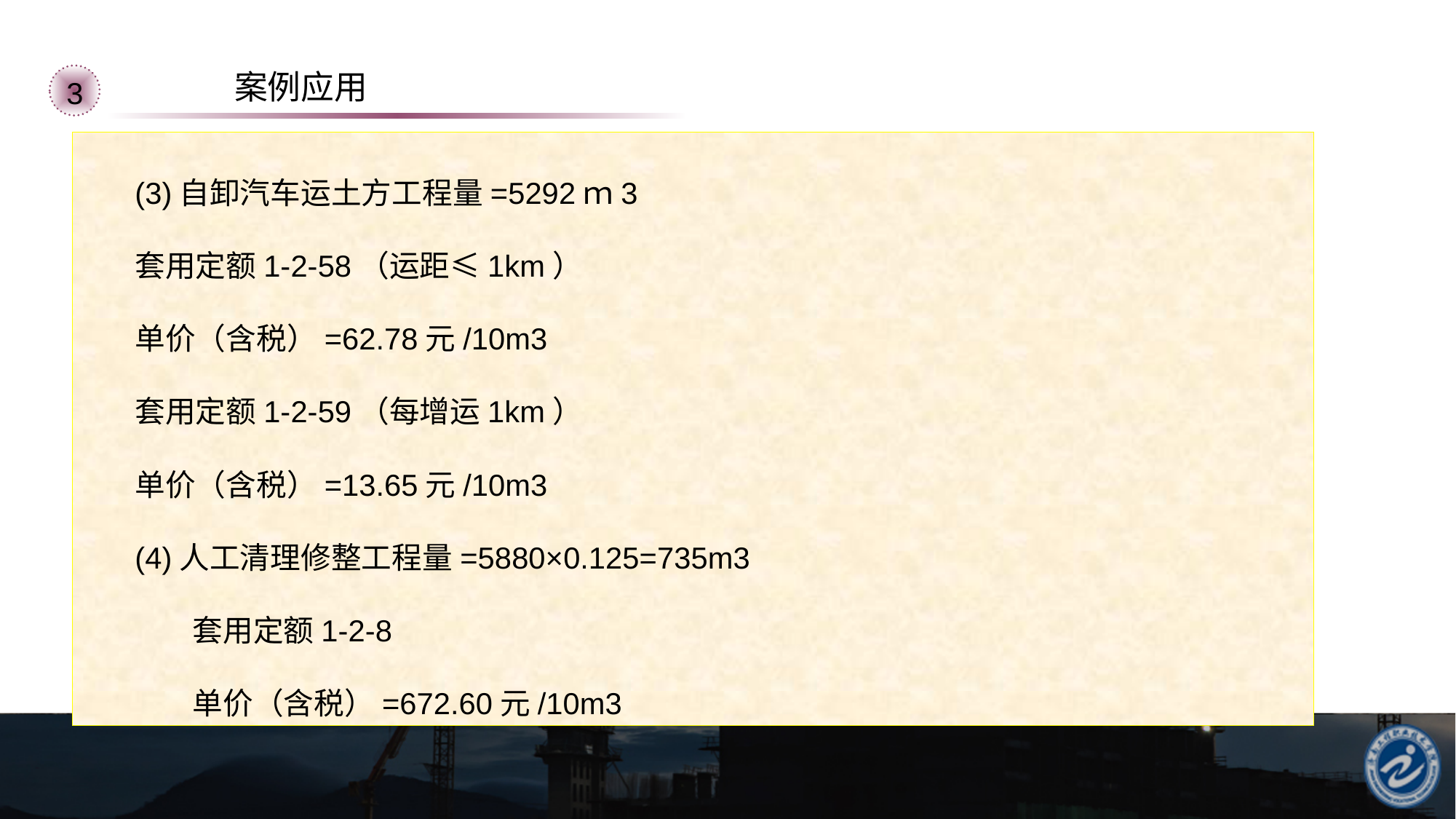

案例应用

3

(3)自卸汽车运土方工程量=5292ｍ3
套用定额1-2-58（运距≤1km）
单价（含税）=62.78元/10m3
套用定额1-2-59（每增运1km）
单价（含税）=13.65元/10m3
(4)人工清理修整工程量=5880×0.125=735m3
	套用定额1-2-8
	单价（含税）=672.60元/10m3